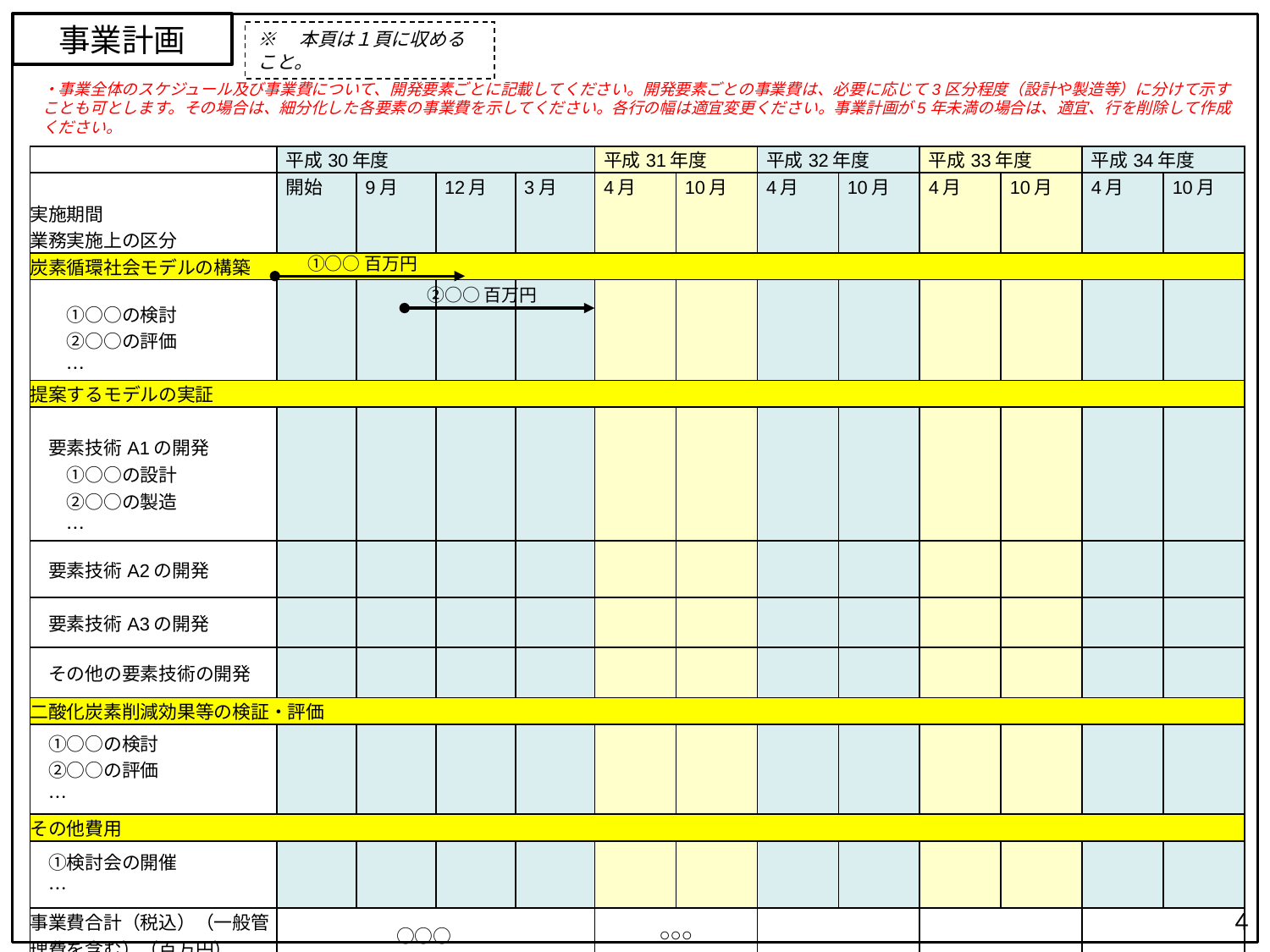

事業計画
※　本頁は１頁に収めること。

・事業全体のスケジュール及び事業費について、開発要素ごとに記載してください。開発要素ごとの事業費は、必要に応じて3区分程度（設計や製造等）に分けて示すことも可とします。その場合は、細分化した各要素の事業費を示してください。各行の幅は適宜変更ください。事業計画が5年未満の場合は、適宜、行を削除して作成ください。
|  | 平成30年度 |  |  |  | 平成31年度 |  | 平成32年度 |  | 平成33年度 |  | 平成34年度 |  |
| --- | --- | --- | --- | --- | --- | --- | --- | --- | --- | --- | --- | --- |
| 実施期間 業務実施上の区分 | 開始 | 9月 | 12月 | 3月 | 4月 | 10月 | 4月 | 10月 | 4月 | 10月 | 4月 | 10月 |
| 炭素循環社会モデルの構築 |  |  |  |  |  |  |  |  |  |  |  |  |
| ①○○の検討 　　②○○の評価 　　… |  |  |  |  |  |  |  |  |  |  |  |  |
| 提案するモデルの実証 |  |  |  |  |  |  |  |  |  |  |  |  |
| 要素技術A1の開発 　　①○○の設計 　　②○○の製造 　　… |  |  |  |  |  |  |  |  |  |  |  |  |
| 要素技術A2の開発 |  |  |  |  |  |  |  |  |  |  |  |  |
| 要素技術A3の開発 |  |  |  |  |  |  |  |  |  |  |  |  |
| その他の要素技術の開発 |  |  |  |  |  |  |  |  |  |  |  |  |
| 二酸化炭素削減効果等の検証・評価 |  |  |  |  |  |  |  |  |  |  |  |  |
| ①○○の検討 　②○○の評価 　… |  |  |  |  |  |  |  |  |  |  |  |  |
| その他費用 |  |  |  |  |  |  |  |  |  |  |  |  |
| ①検討会の開催 　… |  |  |  |  |  |  |  |  |  |  |  |  |
| 事業費合計（税込）（一般管理費を含む）（百万円） | ○○○ |  |  |  | ○○○ |  |  |  |  |  |  |  |
| 総事業費（税込）（一般管理費を含む）（百万円） |  |  |  |  |  |  |  |  | ○○○ |  |  |  |
①○○百万円
②○○百万円
4